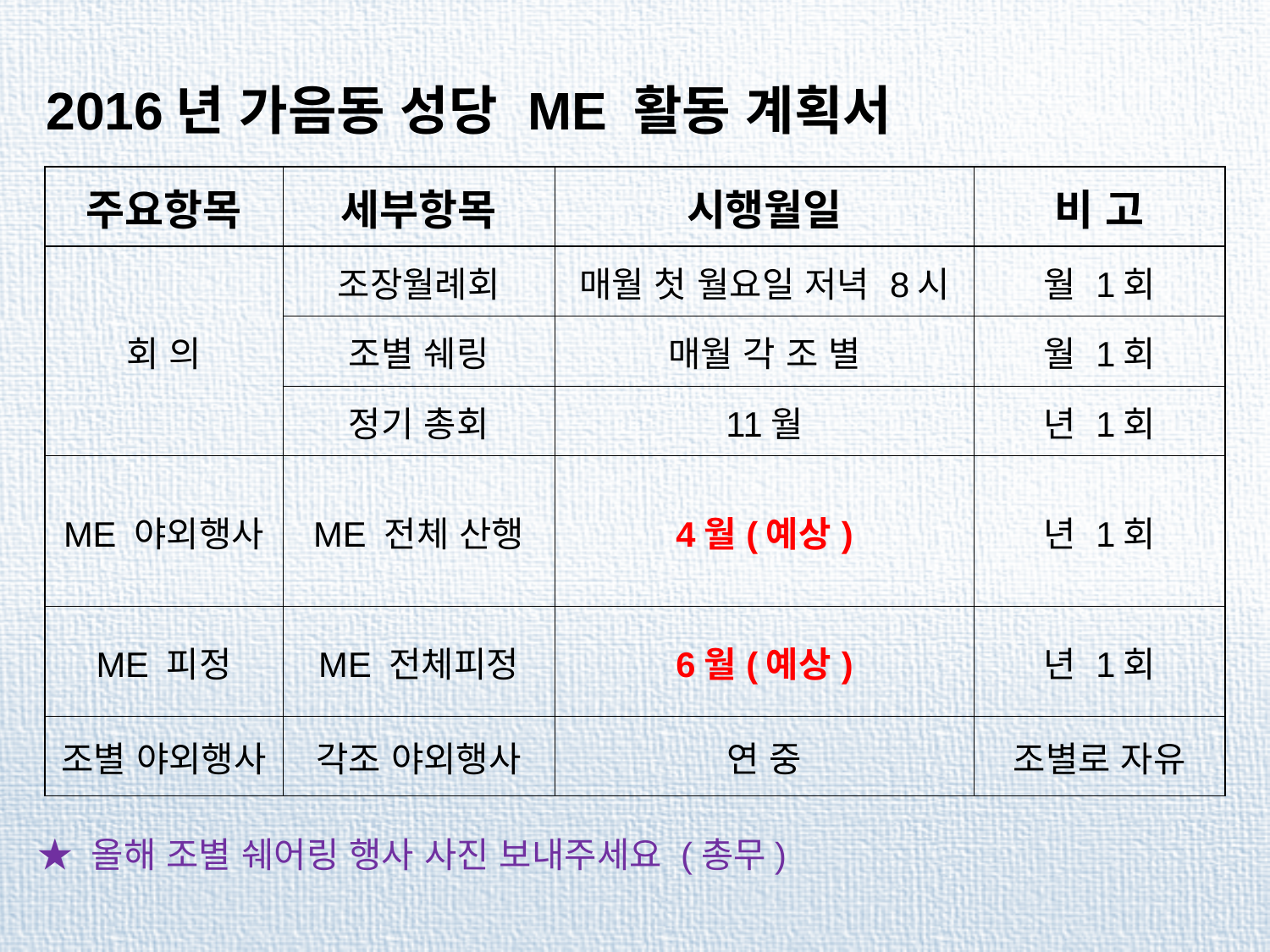

| 2016년 가음동 성당 ME 활동 계획서 |  |  |  |
| --- | --- | --- | --- |
| 주요항목 | 세부항목 | 시행월일 | 비 고 |
| 회 의 | 조장월례회 | 매월 첫 월요일 저녁 8시 | 월 1회 |
|  | 조별 쉐링 | 매월 각 조 별 | 월 1회 |
|  | 정기 총회 | 11월 | 년 1회 |
| ME 야외행사 | ME 전체 산행 | 4월(예상) | 년 1회 |
| ME 피정 | ME 전체피정 | 6월(예상) | 년 1회 |
| 조별 야외행사 | 각조 야외행사 | 연 중 | 조별로 자유 |
★ 올해 조별 쉐어링 행사 사진 보내주세요 (총무)